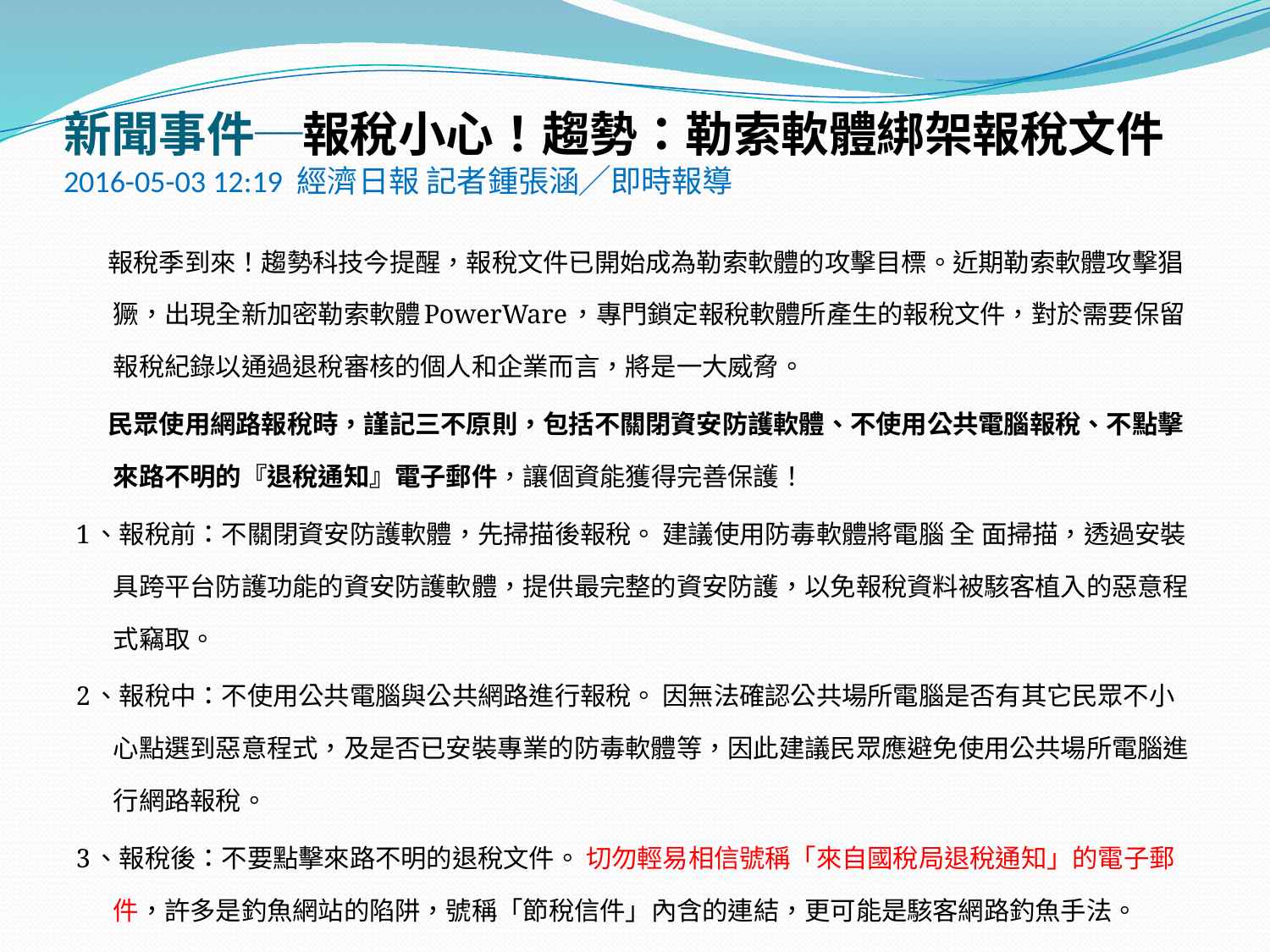

# 新聞事件─報稅小心！趨勢：勒索軟體綁架報稅文件 2016-05-03 12:19 經濟日報 記者鍾張涵╱即時報導
     報稅季到來！趨勢科技今提醒，報稅文件已開始成為勒索軟體的攻擊目標。近期勒索軟體攻擊猖獗，出現全新加密勒索軟體PowerWare，專門鎖定報稅軟體所產生的報稅文件，對於需要保留報稅紀錄以通過退稅審核的個人和企業而言，將是一大威脅。
     民眾使用網路報稅時，謹記三不原則，包括不關閉資安防護軟體、不使用公共電腦報稅、不點擊來路不明的『退稅通知』電子郵件，讓個資能獲得完善保護！
1、報稅前：不關閉資安防護軟體，先掃描後報稅。 建議使用防毒軟體將電腦 全 面掃描，透過安裝具跨平台防護功能的資安防護軟體，提供最完整的資安防護，以免報稅資料被駭客植入的惡意程式竊取。
2、報稅中：不使用公共電腦與公共網路進行報稅。 因無法確認公共場所電腦是否有其它民眾不小心點選到惡意程式，及是否已安裝專業的防毒軟體等，因此建議民眾應避免使用公共場所電腦進行網路報稅。
3、報稅後：不要點擊來路不明的退稅文件。 切勿輕易相信號稱「來自國稅局退稅通知」的電子郵件，許多是釣魚網站的陷阱，號稱「節稅信件」內含的連結，更可能是駭客網路釣魚手法。